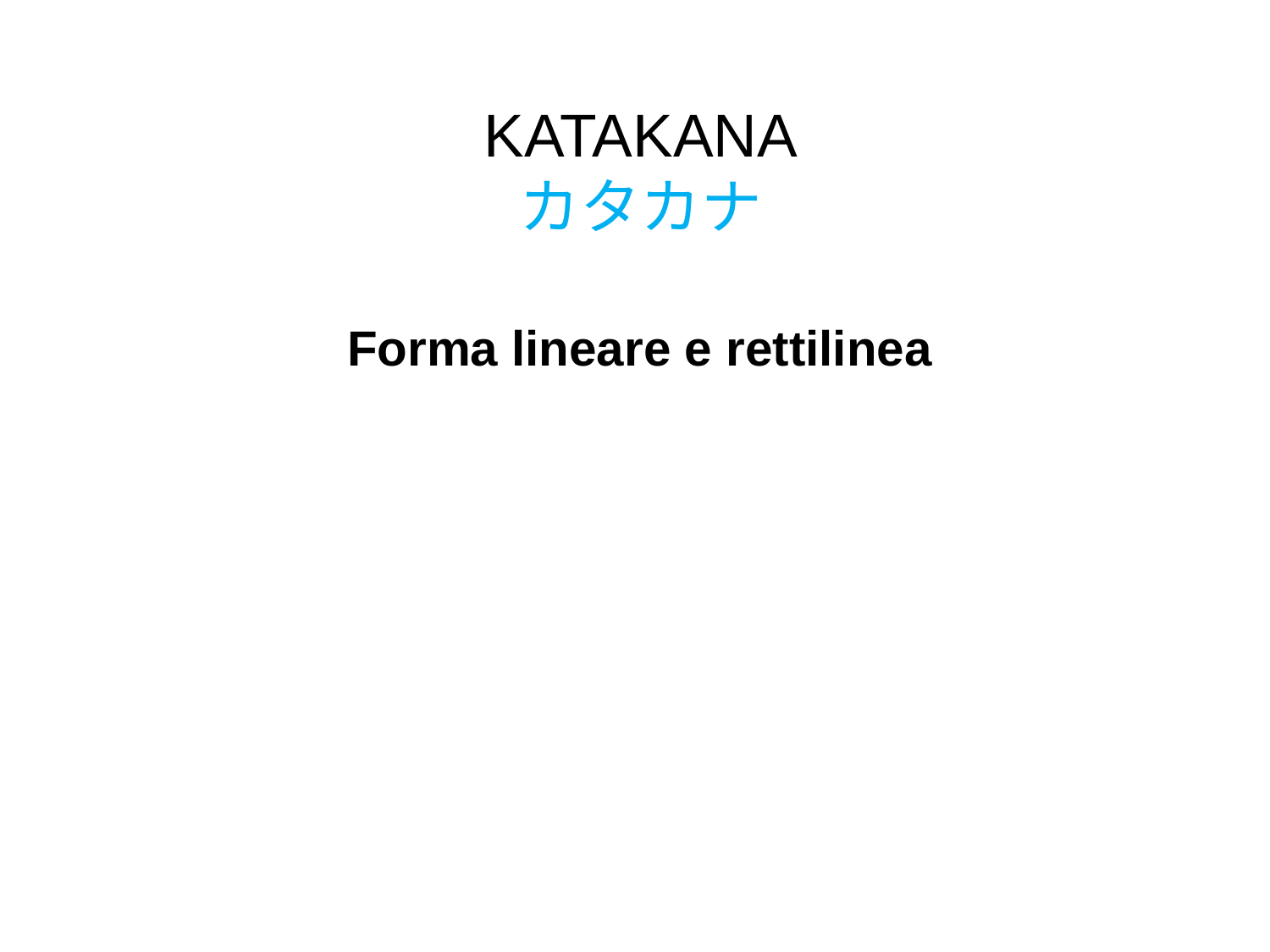

KATAKANA
カタカナ
Forma lineare e rettilinea

Vengono utilizzati per scrivere parole prese in prestito da lingue straniere, incluso i nomi propri.

Es.  Caffè, (bevanda non di origine giapponese):
 コーヒー